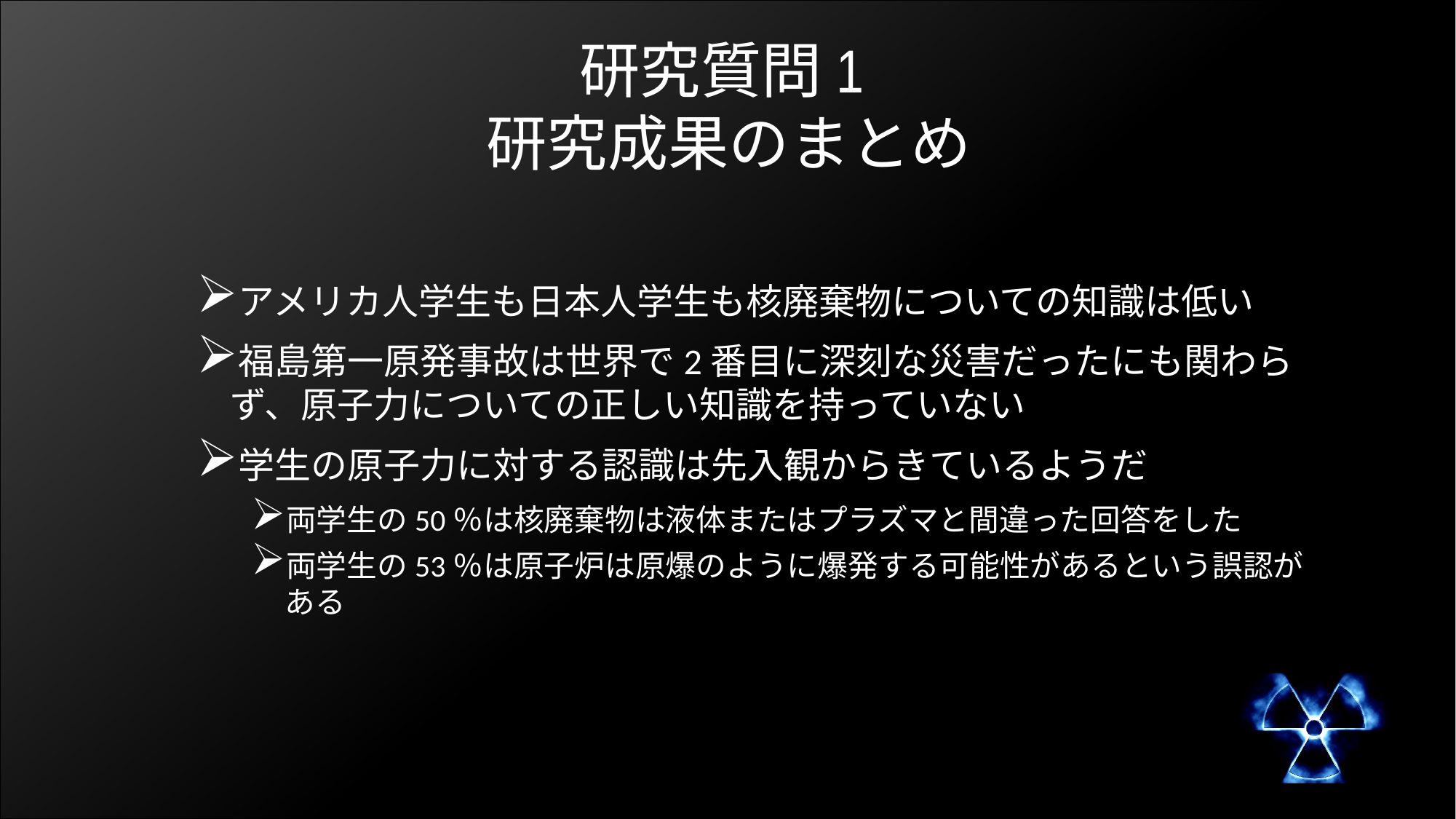

# 研究質問1 研究成果のまとめ
アメリカ人学生も日本人学生も核廃棄物についての知識は低い
福島第一原発事故は世界で2番目に深刻な災害だったにも関わらず、原子力についての正しい知識を持っていない
学生の原子力に対する認識は先入観からきているようだ
両学生の50％は核廃棄物は液体またはプラズマと間違った回答をした
両学生の53％は原子炉は原爆のように爆発する可能性があるという誤認がある